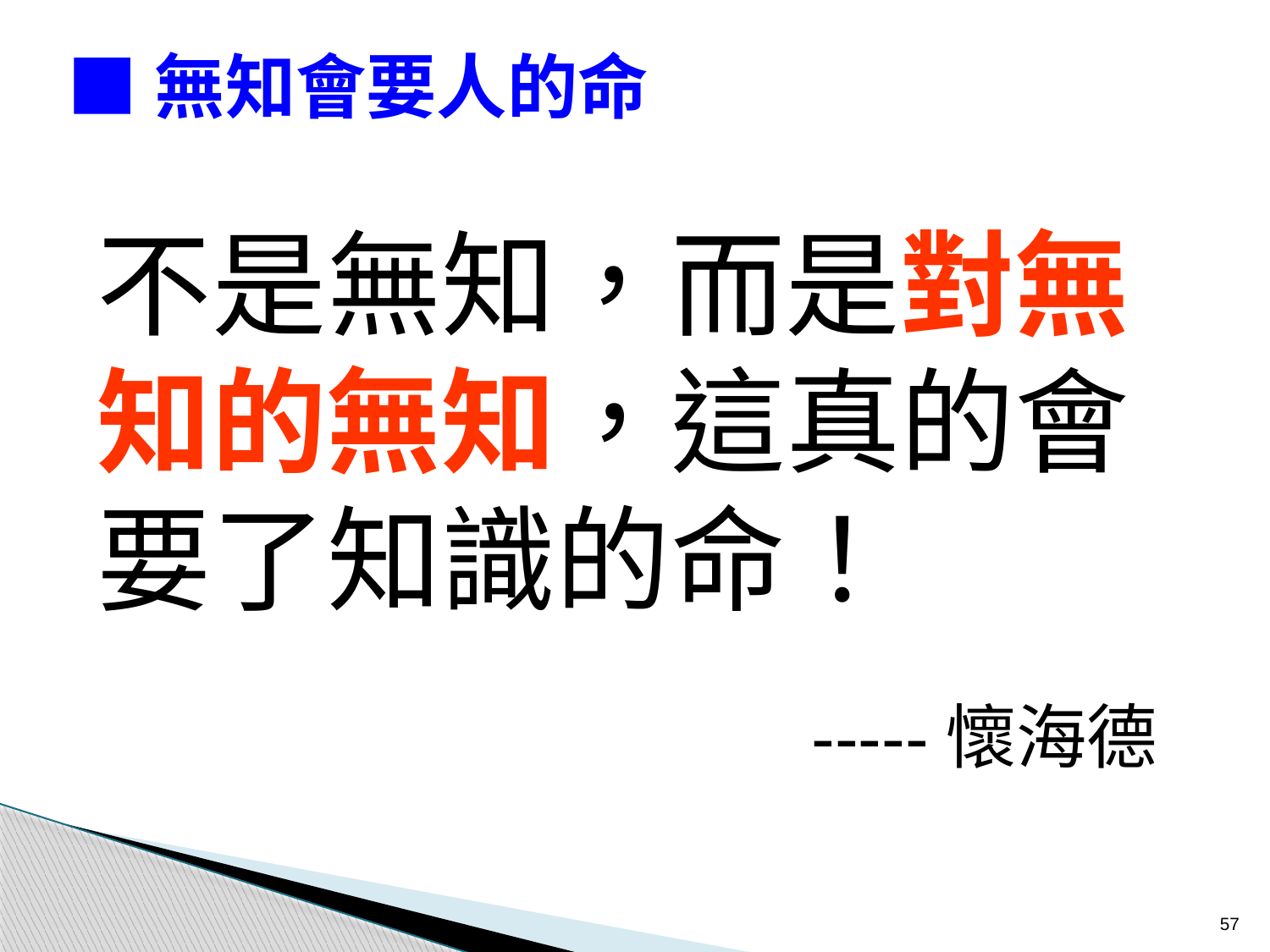

■無知會要人的命
不是無知，而是對無知的無知，這真的會要了知識的命！
-----懷海德
57